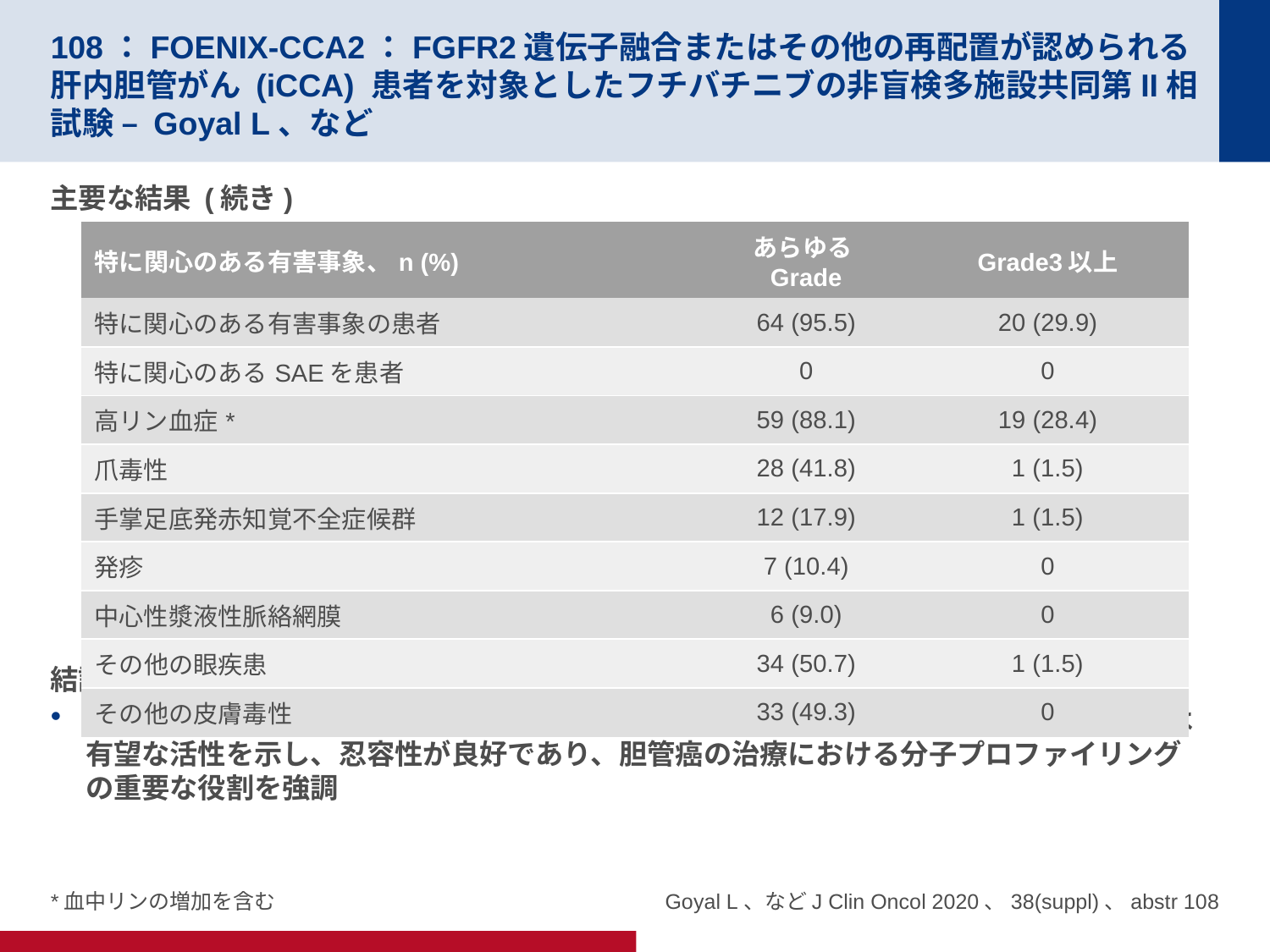

# 108：FOENIX-CCA2：FGFR2遺伝子融合またはその他の再配置が認められる肝内胆管がん (iCCA) 患者を対象としたフチバチニブの非盲検多施設共同第II相試験 – Goyal L、など
主要な結果 (続き)
結論
化学療法後に進行したFGFR2融合/再配置を伴うiCCA患者において、フチバチニブは有望な活性を示し、忍容性が良好であり、胆管癌の治療における分子プロファイリングの重要な役割を強調
| 特に関心のある有害事象、n (%) | あらゆるGrade | Grade3以上 |
| --- | --- | --- |
| 特に関心のある有害事象の患者 | 64 (95.5) | 20 (29.9) |
| 特に関心のあるSAEを患者 | 0 | 0 |
| 高リン血症\* | 59 (88.1) | 19 (28.4) |
| 爪毒性 | 28 (41.8) | 1 (1.5) |
| 手掌足底発赤知覚不全症候群 | 12 (17.9) | 1 (1.5) |
| 発疹 | 7 (10.4) | 0 |
| 中心性漿液性脈絡網膜 | 6 (9.0) | 0 |
| その他の眼疾患 | 34 (50.7) | 1 (1.5) |
| その他の皮膚毒性 | 33 (49.3) | 0 |
*血中リンの増加を含む
Goyal L、などJ Clin Oncol 2020、38(suppl)、abstr 108